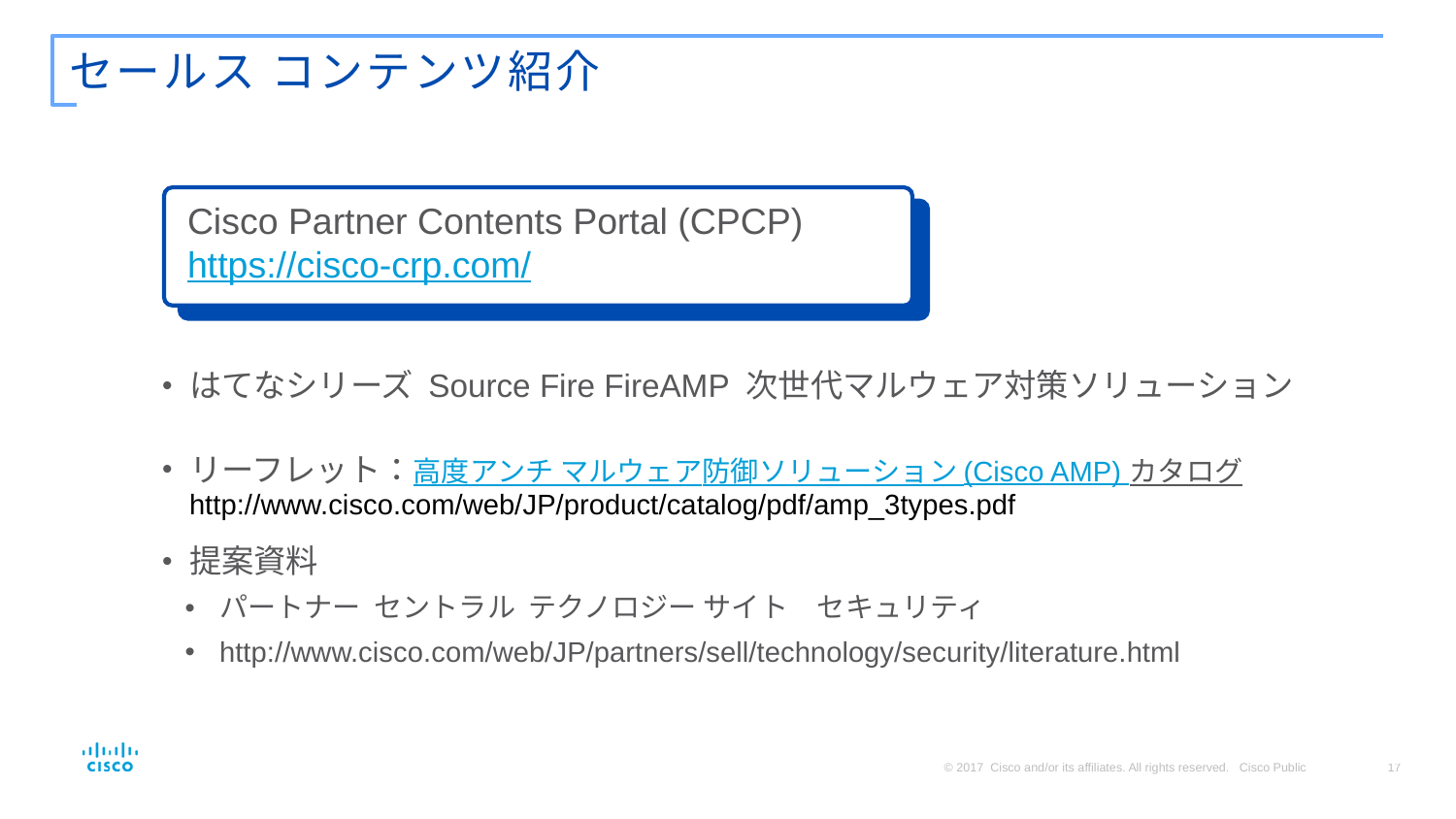

# セールス コンテンツ紹介

Cisco Partner Contents Portal (CPCP)
https://cisco-crp.com/

はてなシリーズ Source Fire FireAMP 次世代マルウェア対策ソリューション

リーフレット：高度アンチ マルウェア防御ソリューション (Cisco AMP) カタログ
http://www.cisco.com/web/JP/product/catalog/pdf/amp_3types.pdf
提案資料
パートナー  セントラル  テクノロジー サイト　セキュリティ
http://www.cisco.com/web/JP/partners/sell/technology/security/literature.html